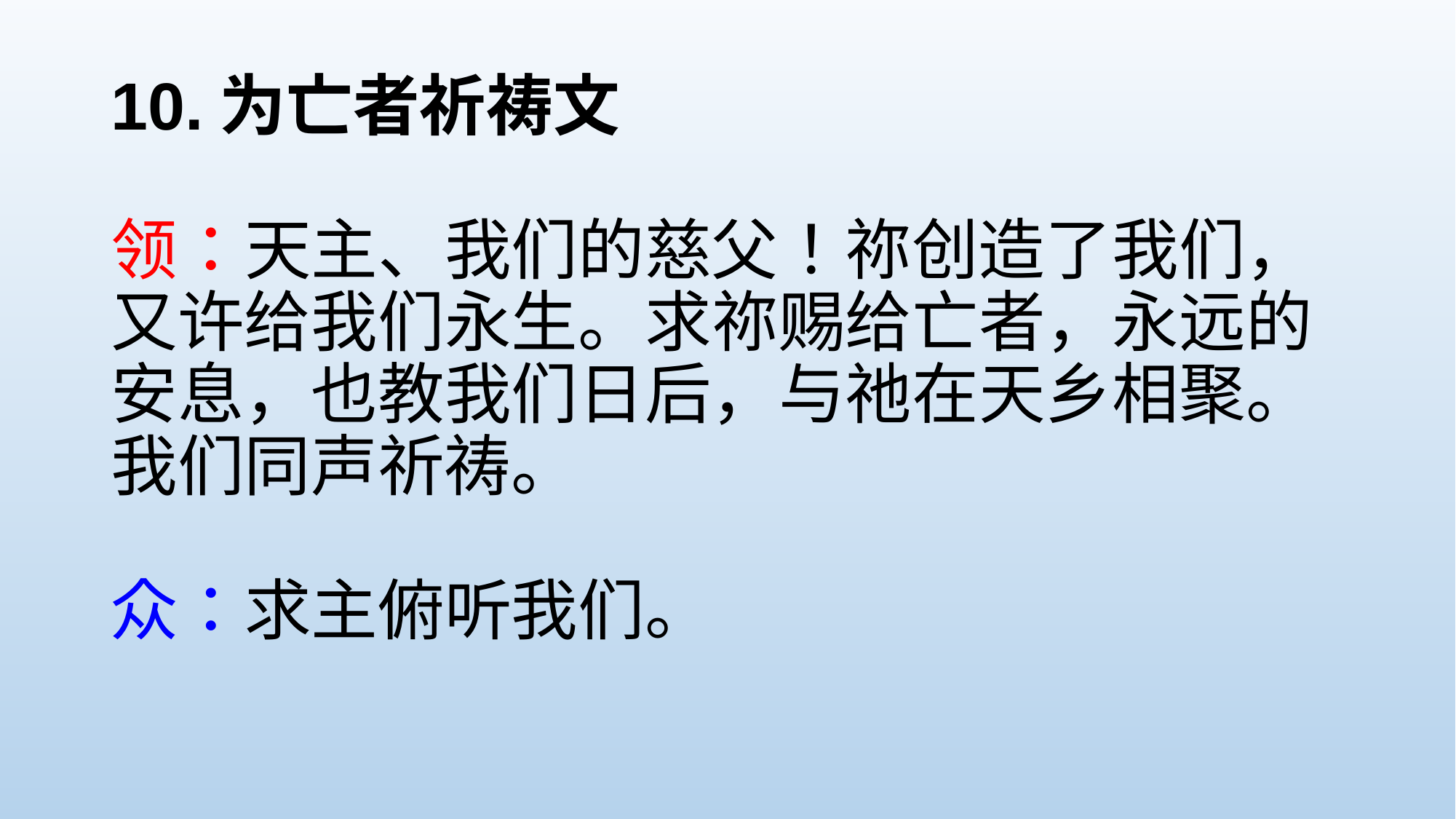

# 10.为亡者祈祷文 领：天主、我们的慈父！祢创造了我们，又许给我们永生。求祢赐给亡者，永远的安息，也教我们日后，与祂在天乡相聚。我们同声祈祷。 众：求主俯听我们。